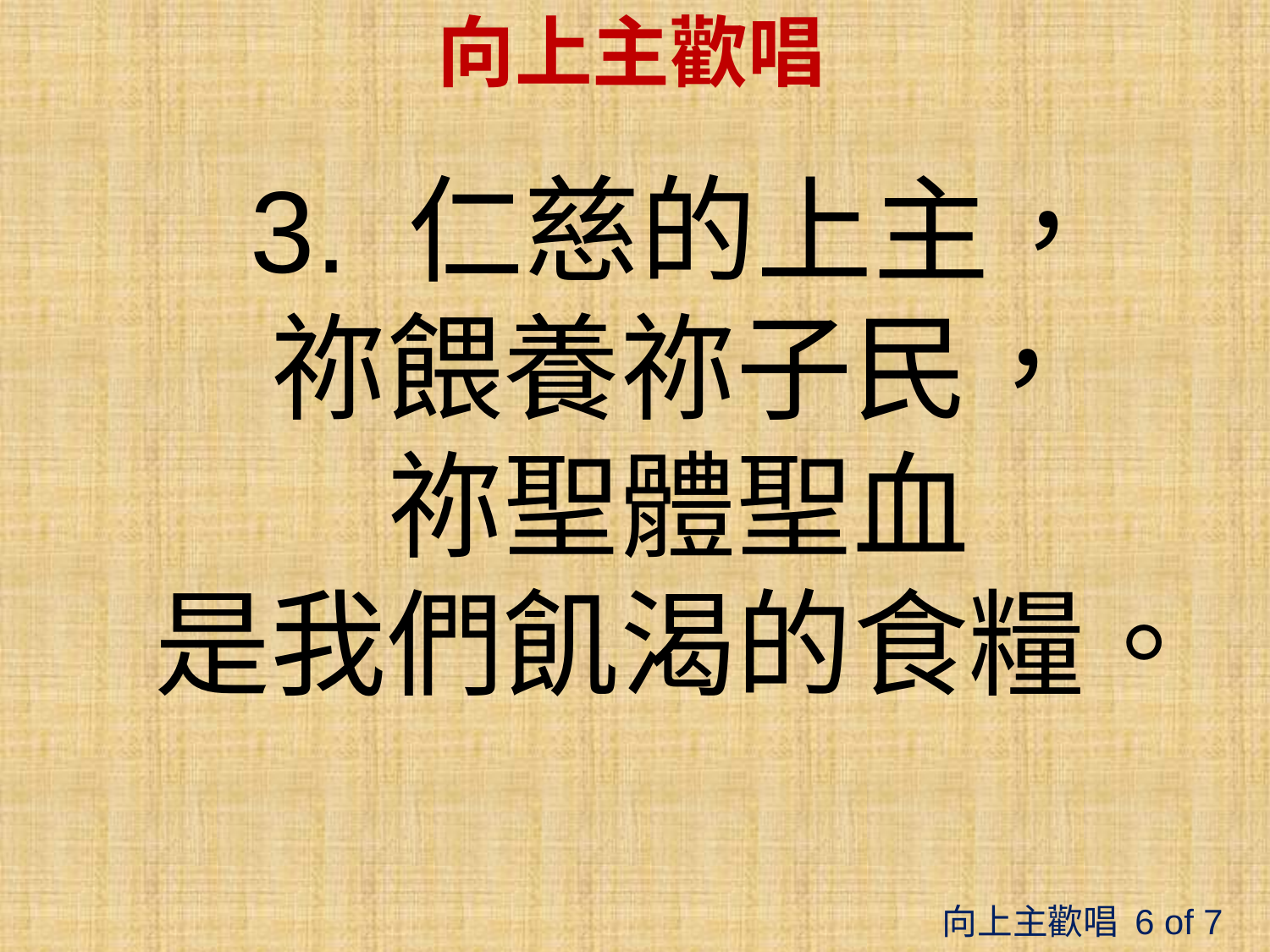

# 向上主歡唱
3. 仁慈的上主，
祢餵養祢子民，
祢聖體聖血
是我們飢渴的食糧。
向上主歡唱 6 of 7